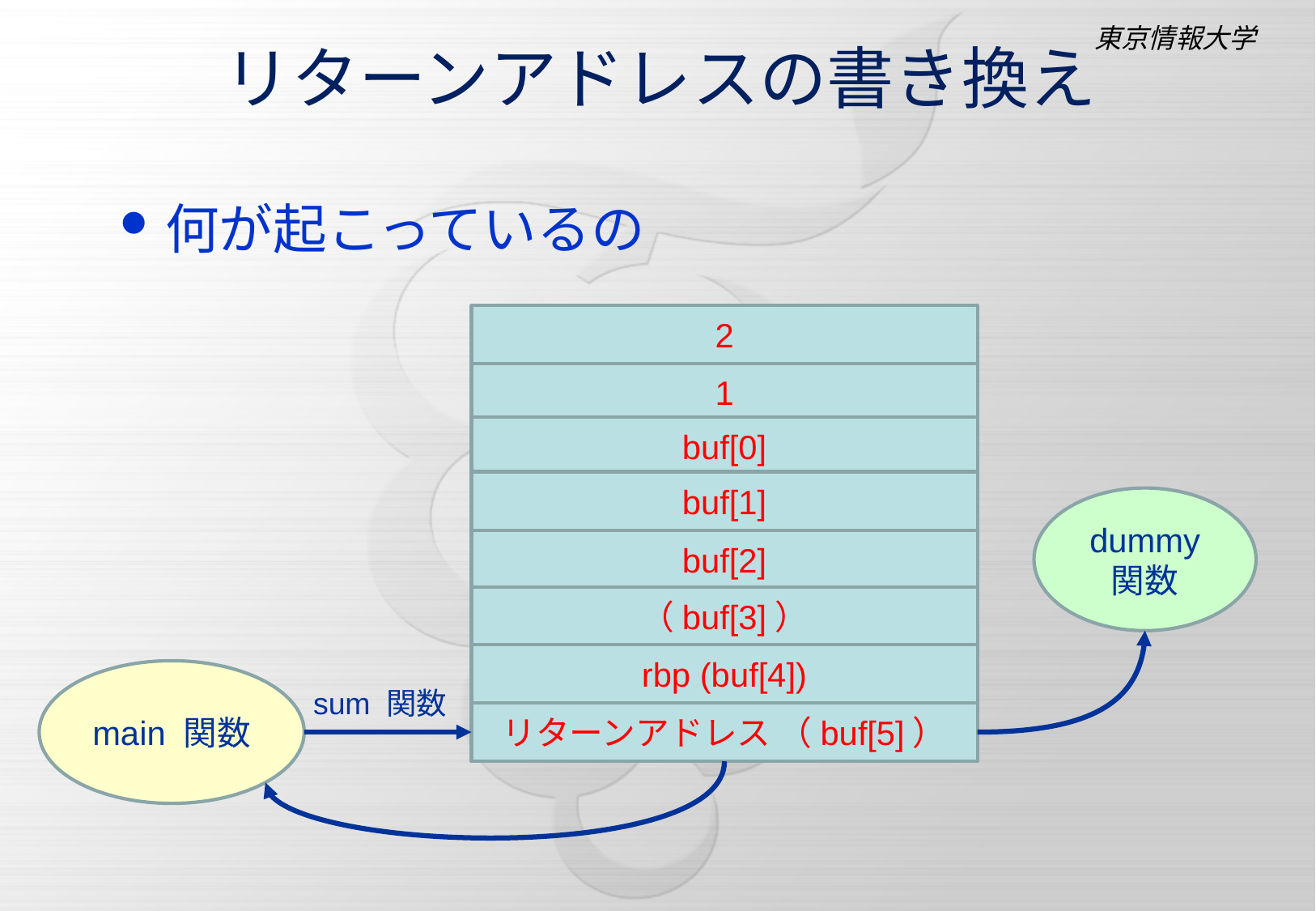

# リターンアドレスの書き換え
何が起こっているの
2
1
buf[0]
buf[1]
buf[2]
（buf[3]）
rbp (buf[4])
リターンアドレス （buf[5]）
dummy 関数
main 関数
sum 関数